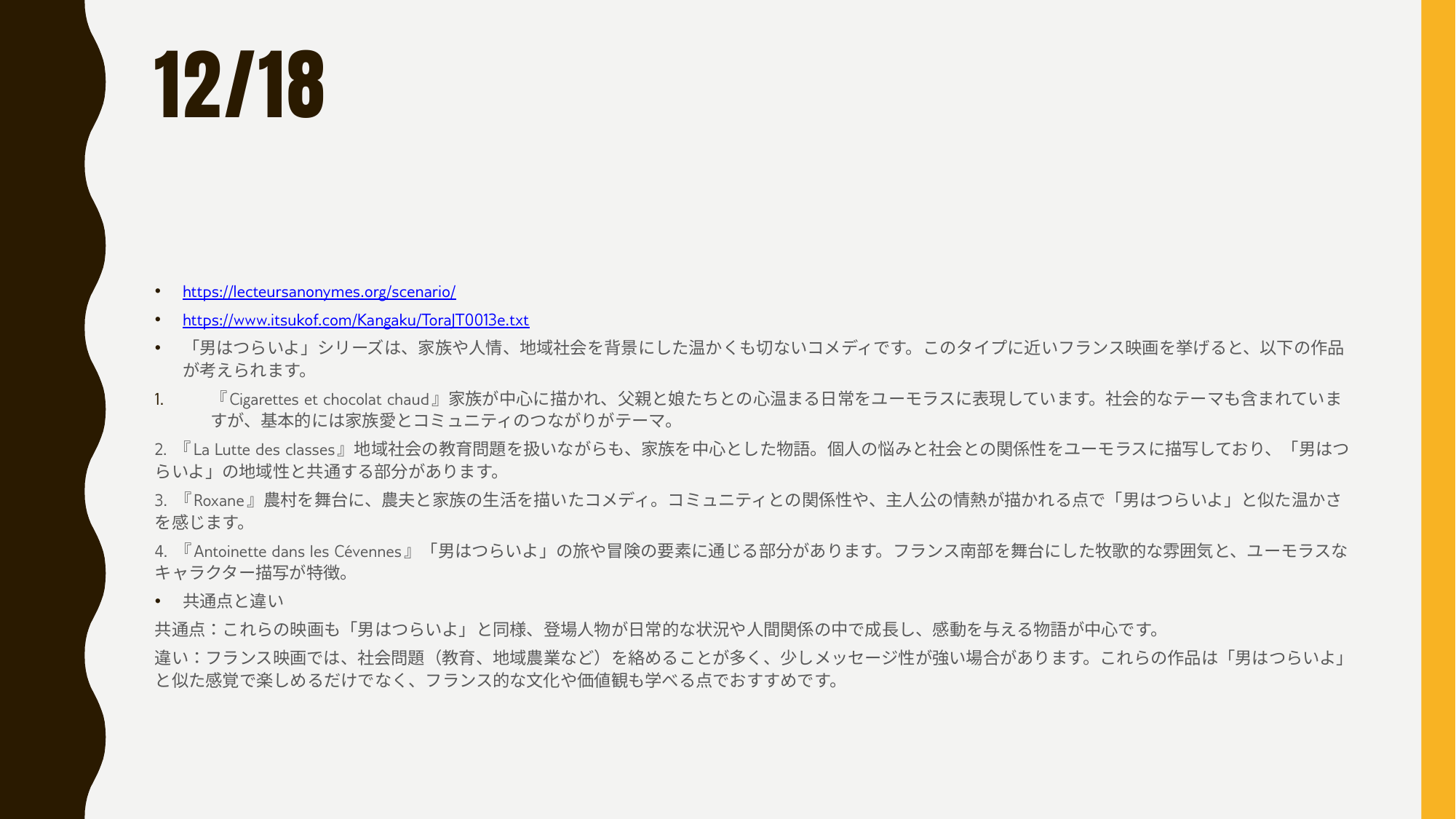

# 12/18
https://lecteursanonymes.org/scenario/
https://www.itsukof.com/Kangaku/ToraJT0013e.txt
「男はつらいよ」シリーズは、家族や人情、地域社会を背景にした温かくも切ないコメディです。このタイプに近いフランス映画を挙げると、以下の作品が考えられます。
『Cigarettes et chocolat chaud』家族が中心に描かれ、父親と娘たちとの心温まる日常をユーモラスに表現しています。社会的なテーマも含まれていますが、基本的には家族愛とコミュニティのつながりがテーマ。
2. 『La Lutte des classes』地域社会の教育問題を扱いながらも、家族を中心とした物語。個人の悩みと社会との関係性をユーモラスに描写しており、「男はつらいよ」の地域性と共通する部分があります。
3. 『Roxane』農村を舞台に、農夫と家族の生活を描いたコメディ。コミュニティとの関係性や、主人公の情熱が描かれる点で「男はつらいよ」と似た温かさを感じます。
4. 『Antoinette dans les Cévennes』「男はつらいよ」の旅や冒険の要素に通じる部分があります。フランス南部を舞台にした牧歌的な雰囲気と、ユーモラスなキャラクター描写が特徴。
共通点と違い
共通点：これらの映画も「男はつらいよ」と同様、登場人物が日常的な状況や人間関係の中で成長し、感動を与える物語が中心です。
違い：フランス映画では、社会問題（教育、地域農業など）を絡めることが多く、少しメッセージ性が強い場合があります。これらの作品は「男はつらいよ」と似た感覚で楽しめるだけでなく、フランス的な文化や価値観も学べる点でおすすめです。